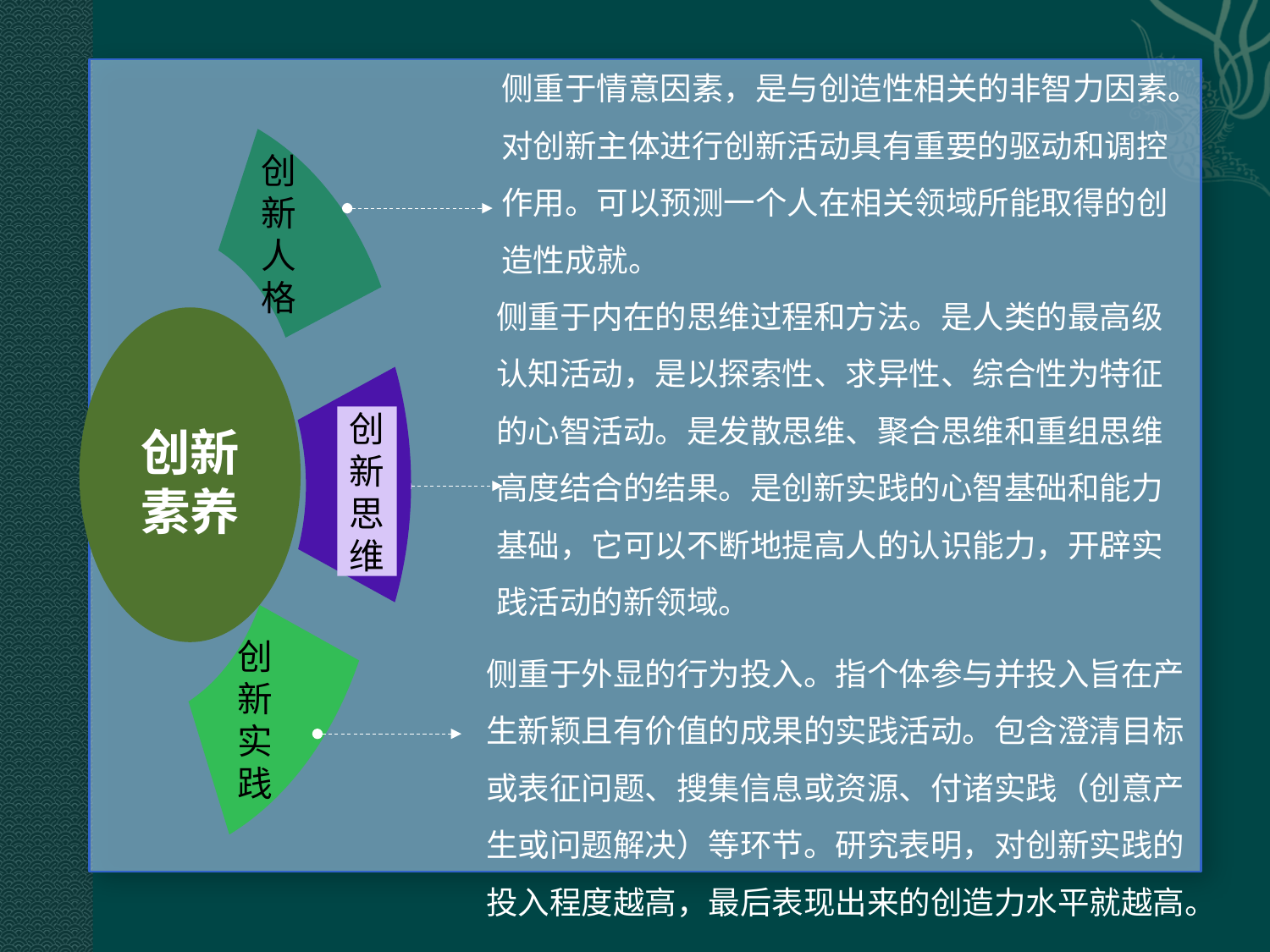

侧重于情意因素，是与创造性相关的非智力因素。对创新主体进行创新活动具有重要的驱动和调控作用。可以预测一个人在相关领域所能取得的创造性成就。

创新人格
侧重于内在的思维过程和方法。是人类的最高级认知活动，是以探索性、求异性、综合性为特征的心智活动。是发散思维、聚合思维和重组思维高度结合的结果。是创新实践的心智基础和能力基础，它可以不断地提高人的认识能力，开辟实践活动的新领域。

创新素养

创新思维

创新实践
侧重于外显的行为投入。指个体参与并投入旨在产生新颖且有价值的成果的实践活动。包含澄清目标或表征问题、搜集信息或资源、付诸实践（创意产生或问题解决）等环节。研究表明，对创新实践的投入程度越高，最后表现出来的创造力水平就越高。